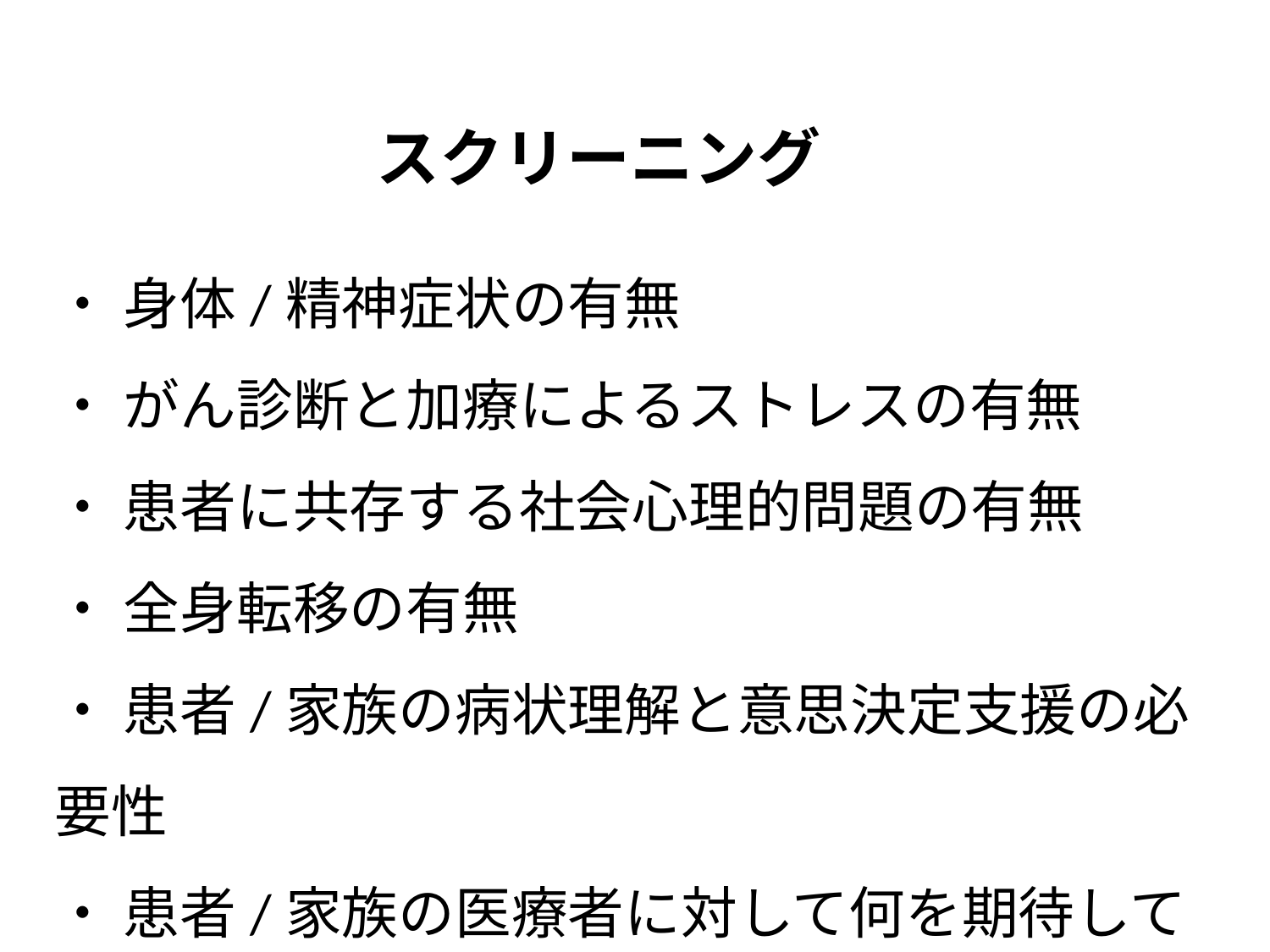

# スクリーニング
・ 身体/精神症状の有無
・ がん診断と加療によるストレスの有無
・ 患者に共存する社会心理的問題の有無
・ 全身転移の有無
・ 患者/家族の病状理解と意思決定支援の必要性
・ 患者/家族の医療者に対して何を期待してるか